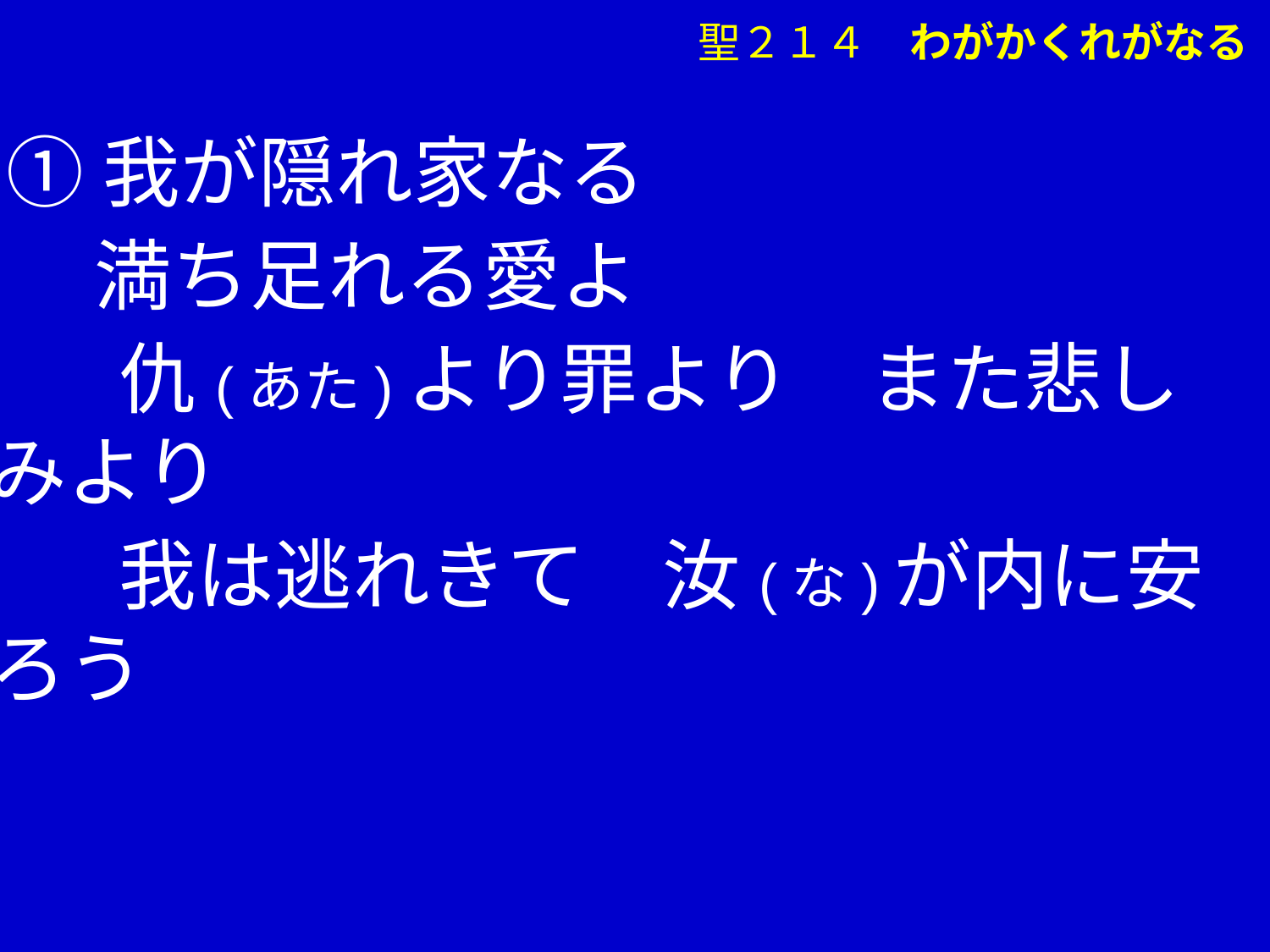

聖２１４　わがかくれがなる
 ➀我が隠れ家なる
     満ち足れる愛よ
　   仇(あた)より罪より　また悲しみより
　   我は逃れきて　汝(な)が内に安ろう